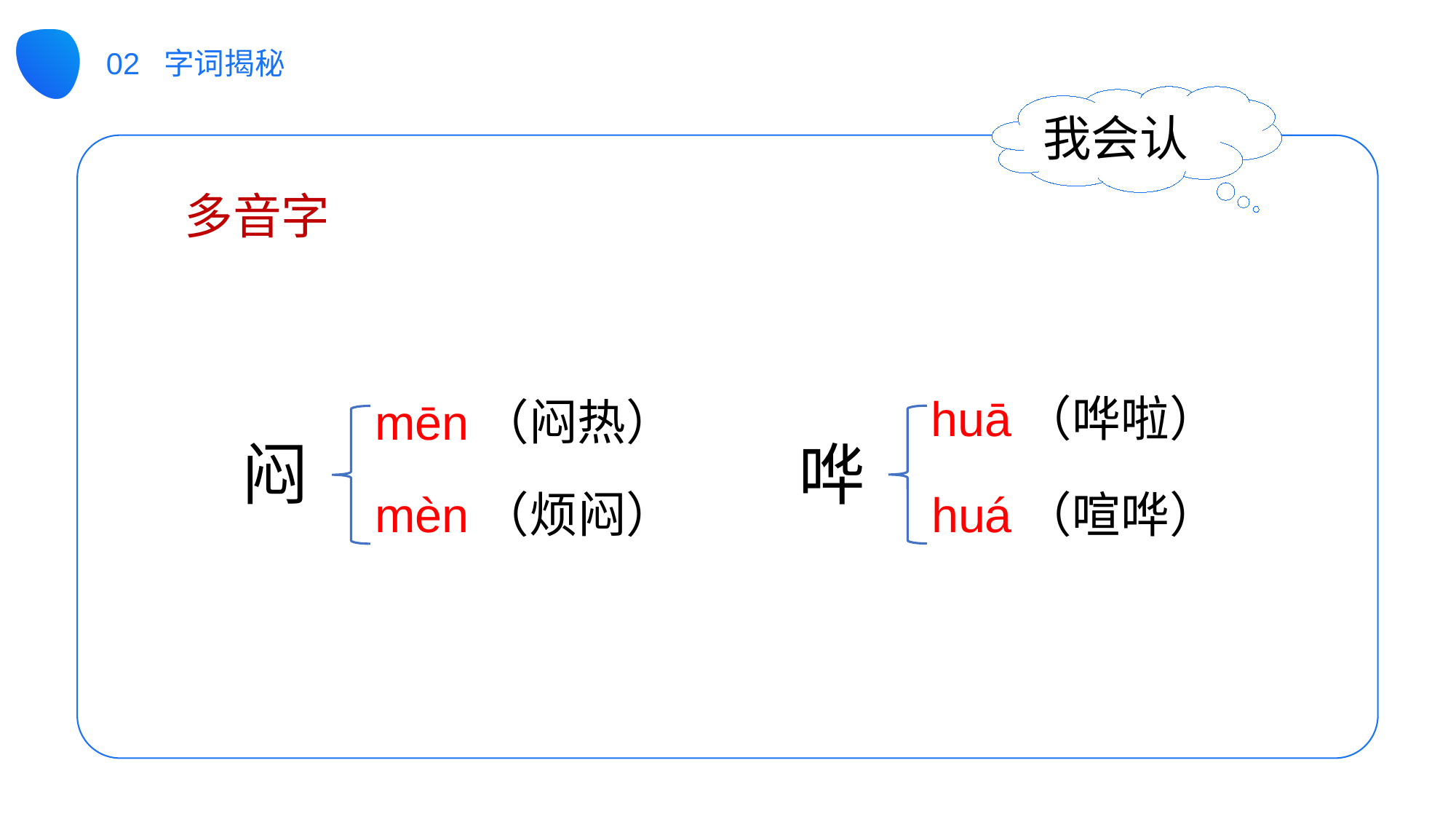

02  字词揭秘
我会认

多音字
huā（哗啦）
mēn（闷热）

哗
闷
mèn（烦闷）
huá（喧哗）